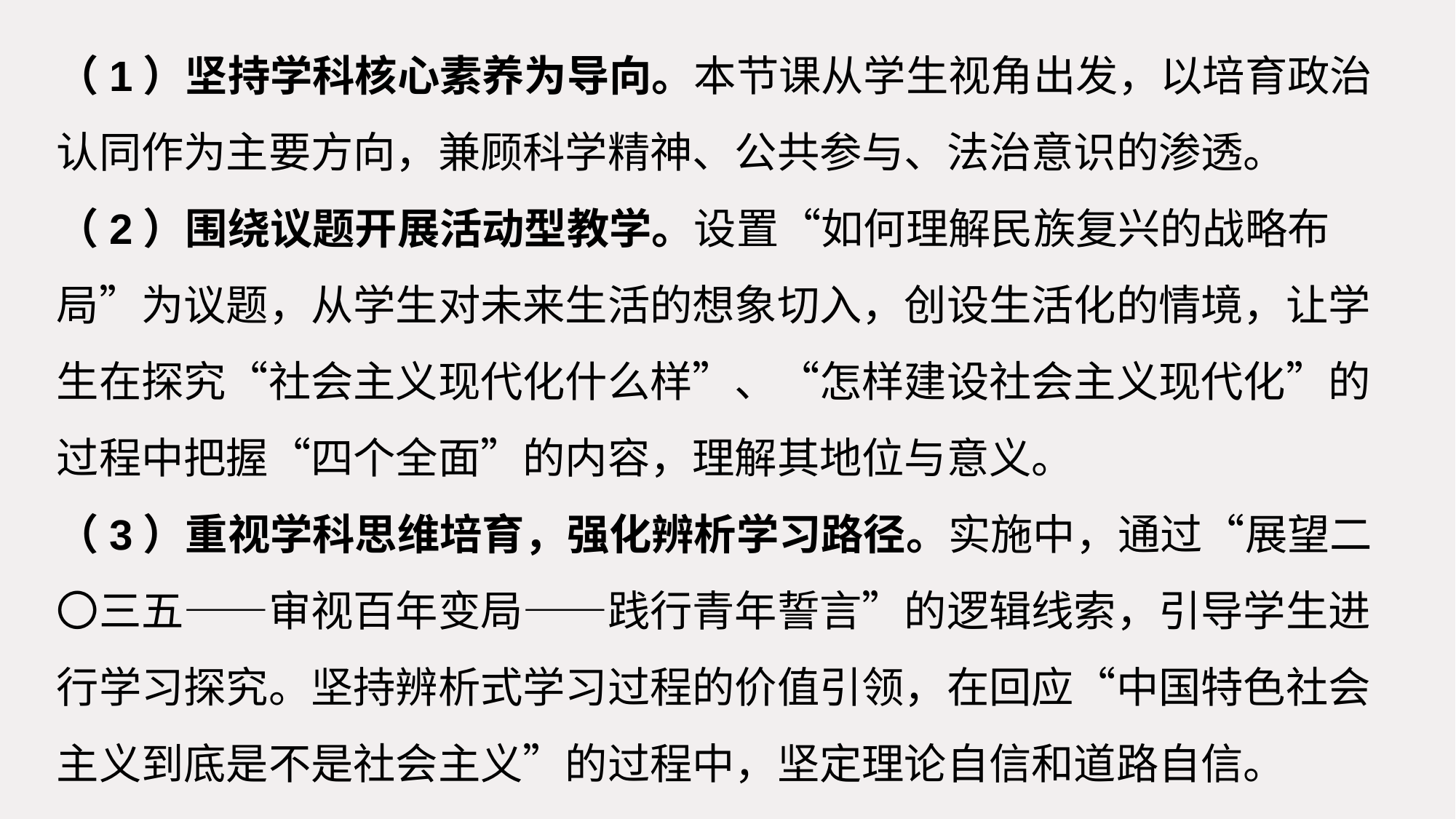

（1）坚持学科核心素养为导向。本节课从学生视角出发，以培育政治认同作为主要方向，兼顾科学精神、公共参与、法治意识的渗透。
（2）围绕议题开展活动型教学。设置“如何理解民族复兴的战略布局”为议题，从学生对未来生活的想象切入，创设生活化的情境，让学生在探究“社会主义现代化什么样”、“怎样建设社会主义现代化”的过程中把握“四个全面”的内容，理解其地位与意义。
（3）重视学科思维培育，强化辨析学习路径。实施中，通过“展望二〇三五——审视百年变局——践行青年誓言”的逻辑线索，引导学生进行学习探究。坚持辨析式学习过程的价值引领，在回应“中国特色社会主义到底是不是社会主义”的过程中，坚定理论自信和道路自信。